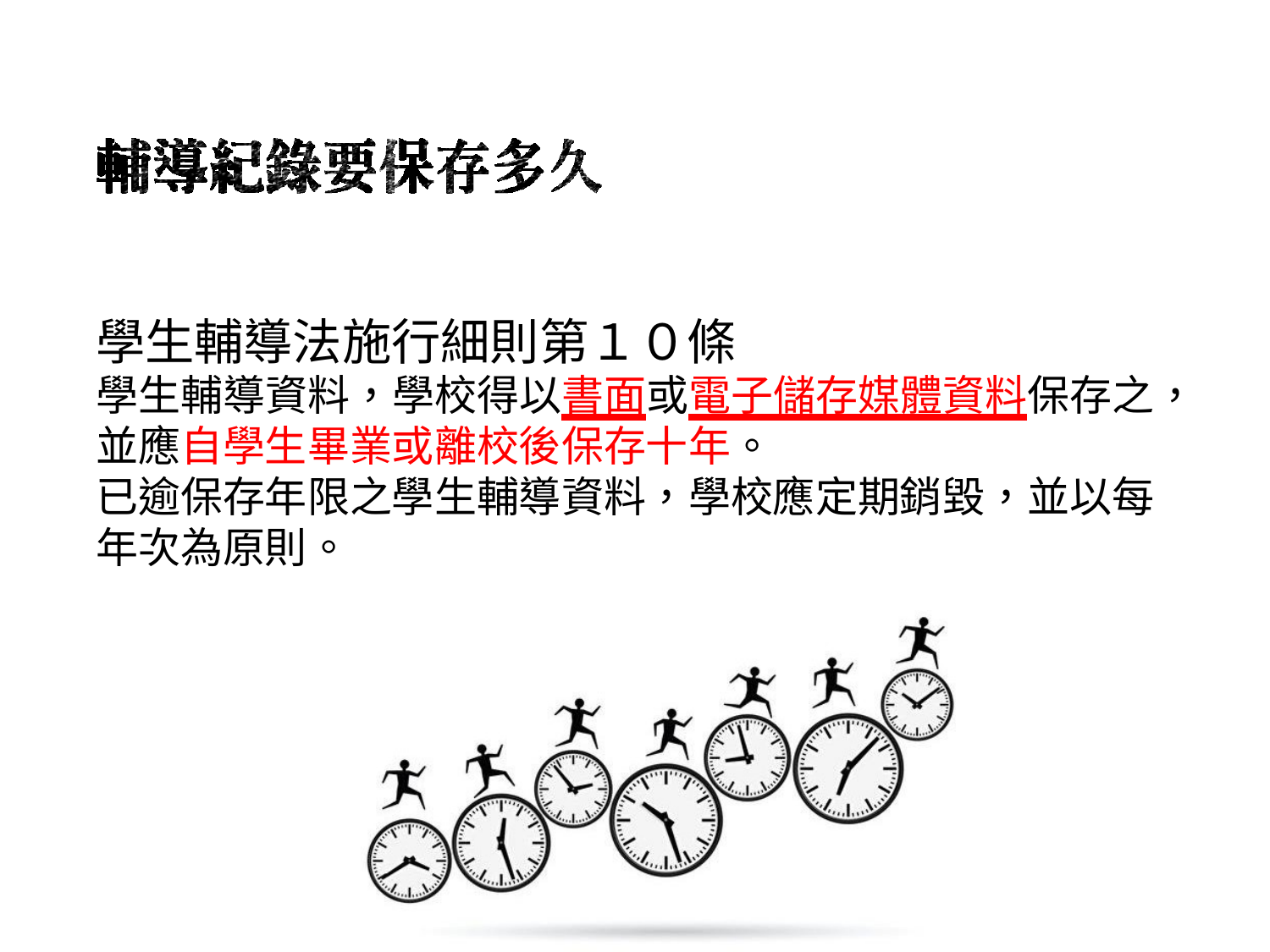

# 學生輔導法施行細則第１０條
學生輔導資料，學校得以書面或電子儲存媒體資料保存之， 並應自學生畢業或離校後保存十年。
已逾保存年限之學生輔導資料，學校應定期銷毀，並以每 年次為原則。